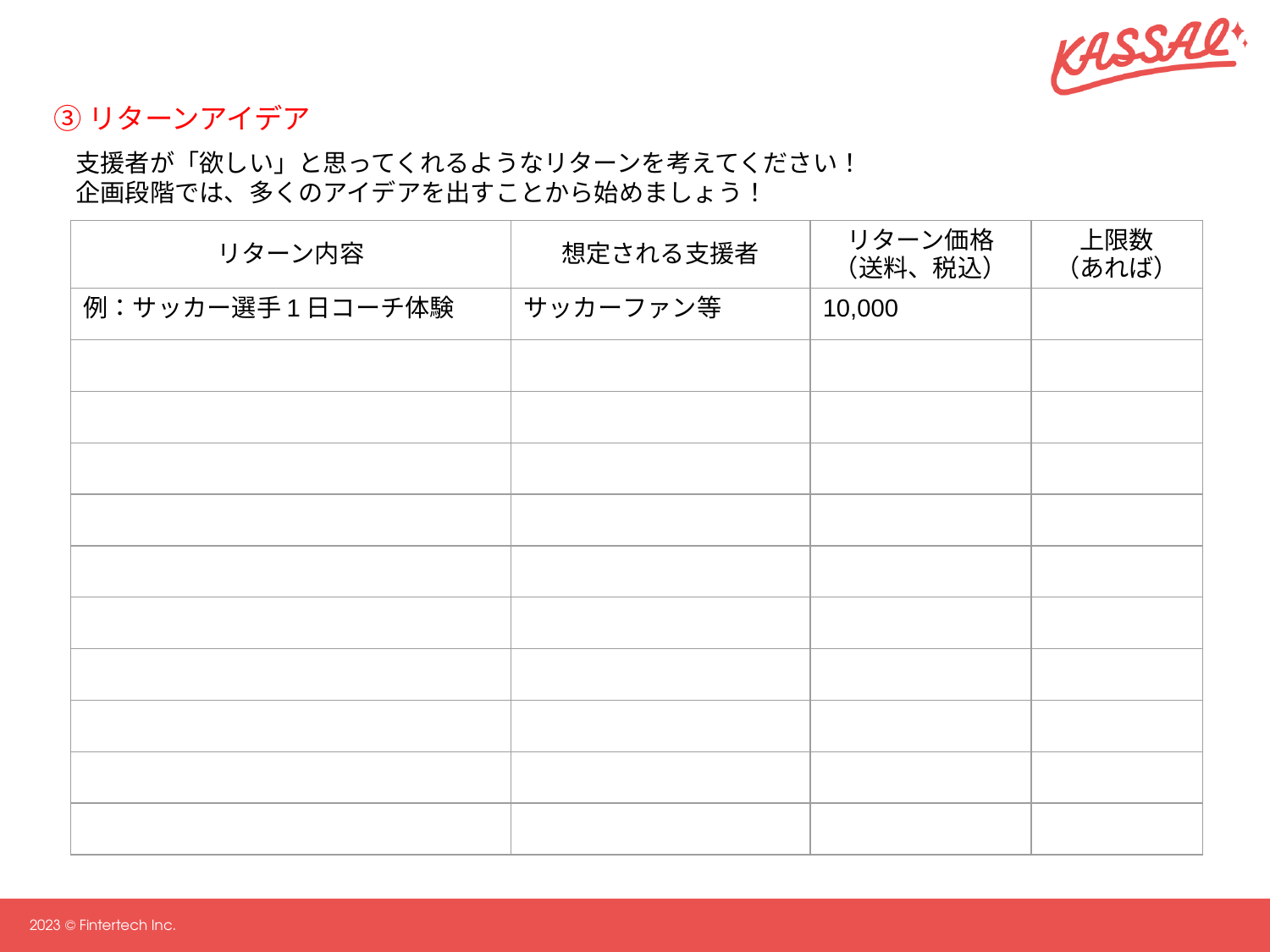

アイディアシート③
③リターンアイデア
支援者が「欲しい」と思ってくれるようなリターンを考えてください！
企画段階では、多くのアイデアを出すことから始めましょう！
| リターン内容 | 想定される支援者 | リターン価格 （送料、税込） | 上限数 （あれば） |
| --- | --- | --- | --- |
| 例：サッカー選手1日コーチ体験 | サッカーファン等 | 10,000 |  |
|  |  |  |  |
|  |  |  |  |
|  |  |  |  |
|  |  |  |  |
|  |  |  |  |
|  |  |  |  |
|  |  |  |  |
|  |  |  |  |
|  |  |  |  |
|  |  |  |  |